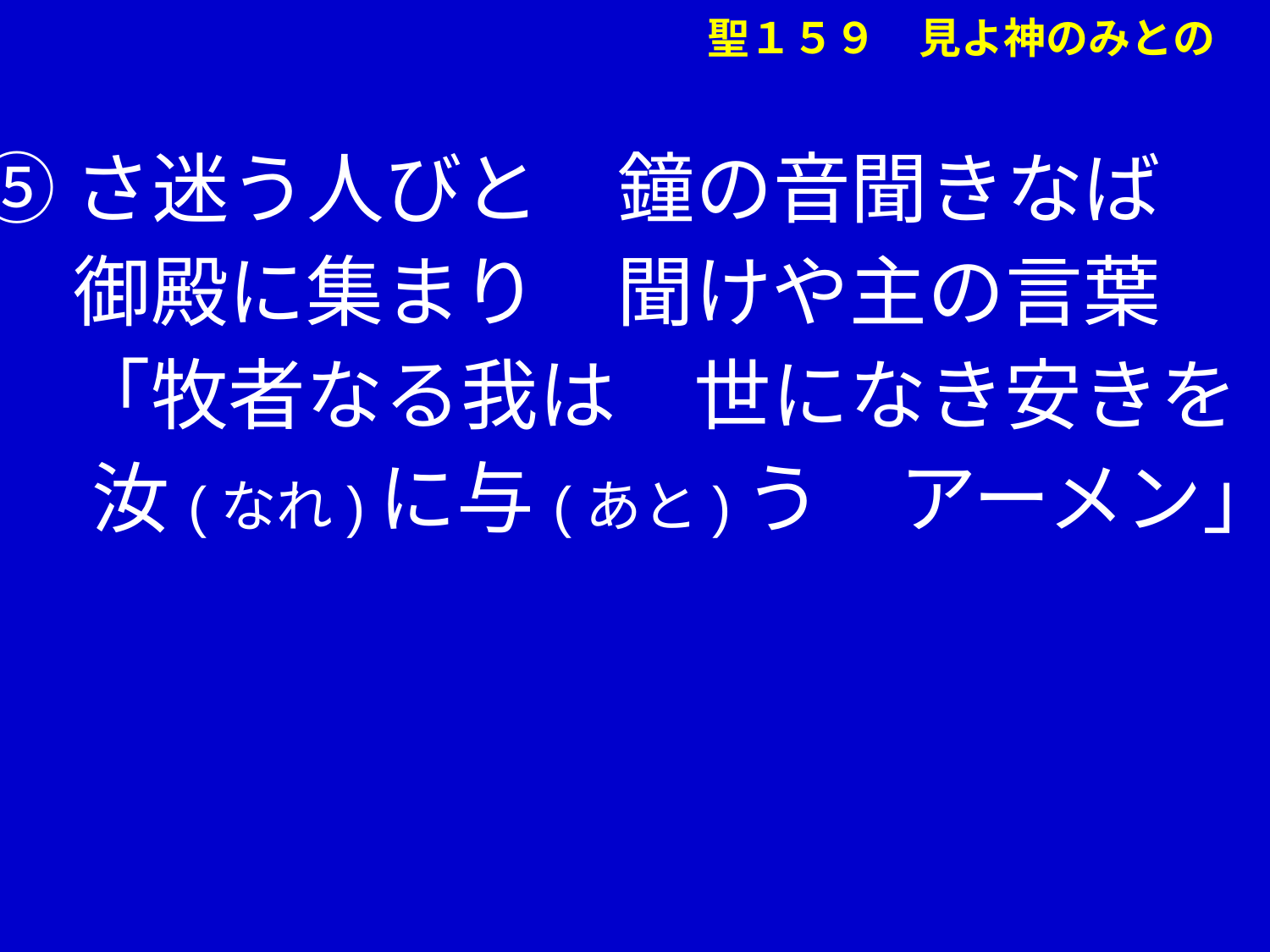

聖１５９　見よ神のみとの

⑤さ迷う人びと　鐘の音聞きなば
　 御殿に集まり　聞けや主の言葉
　 「牧者なる我は　世になき安きを
 　汝(なれ)に与(あと)う　アーメン」